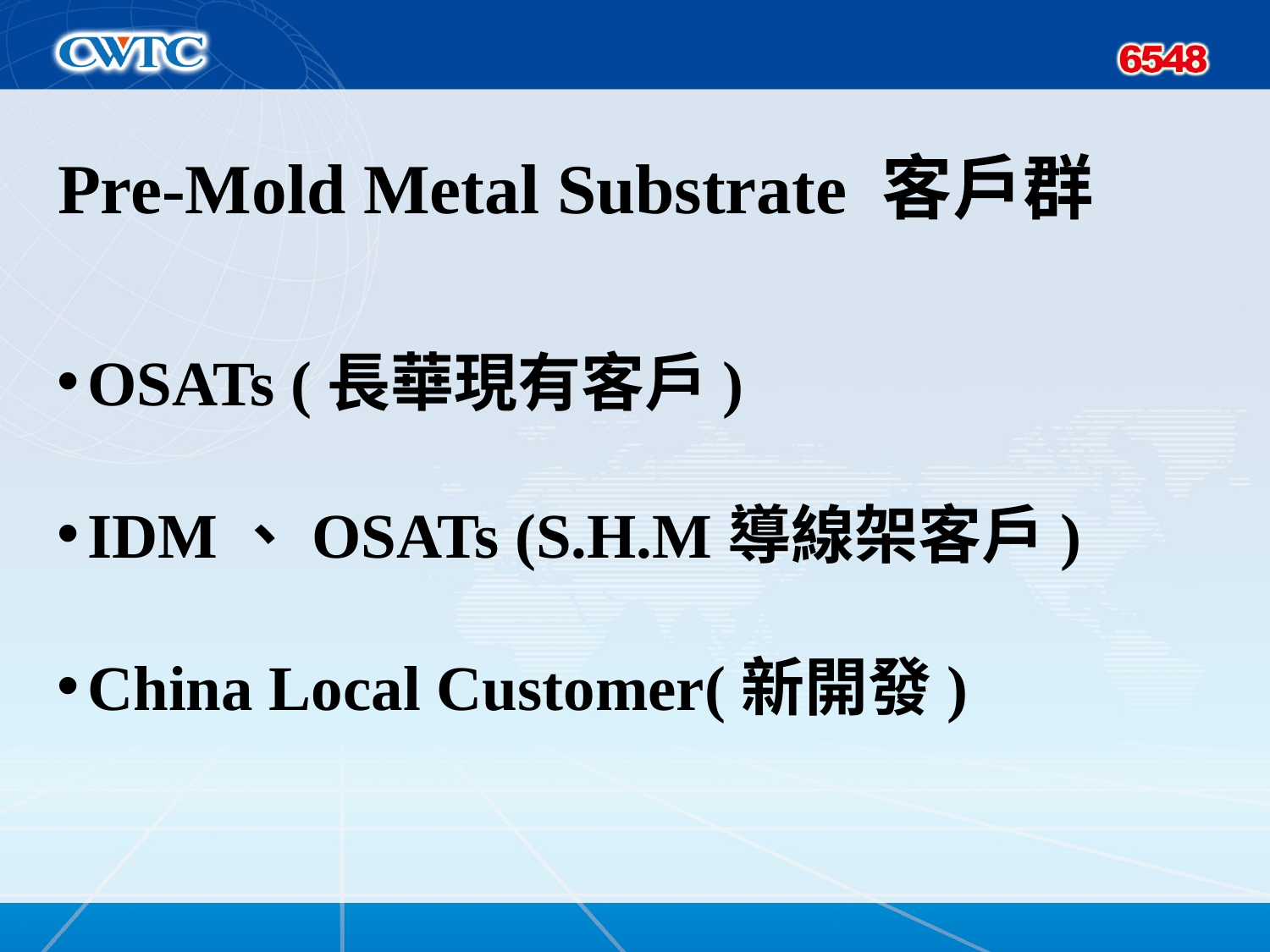

# Pre-Mold Metal Substrate 客戶群
OSATs (長華現有客戶)

IDM、OSATs (S.H.M導線架客戶)

China Local Customer(新開發)